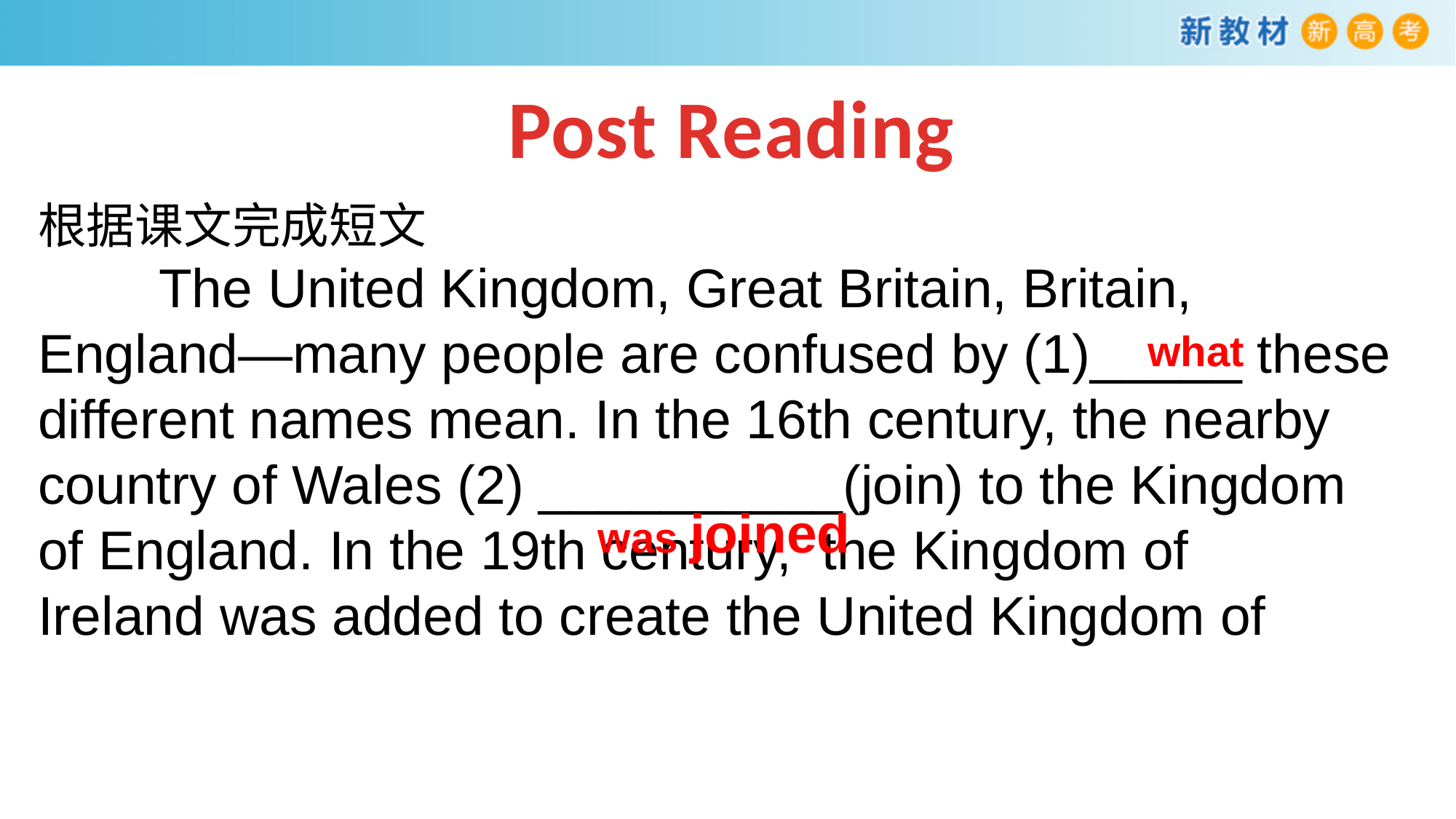

Post Reading
根据课文完成短文
        The United Kingdom, Great Britain, Britain,
England—many people are confused by (1)_____ these
different names mean. In the 16th century, the nearby
country of Wales (2) __________(join) to the Kingdom
of England. In the 19th century,  the Kingdom of
Ireland was added to create the United Kingdom of
what
was joined